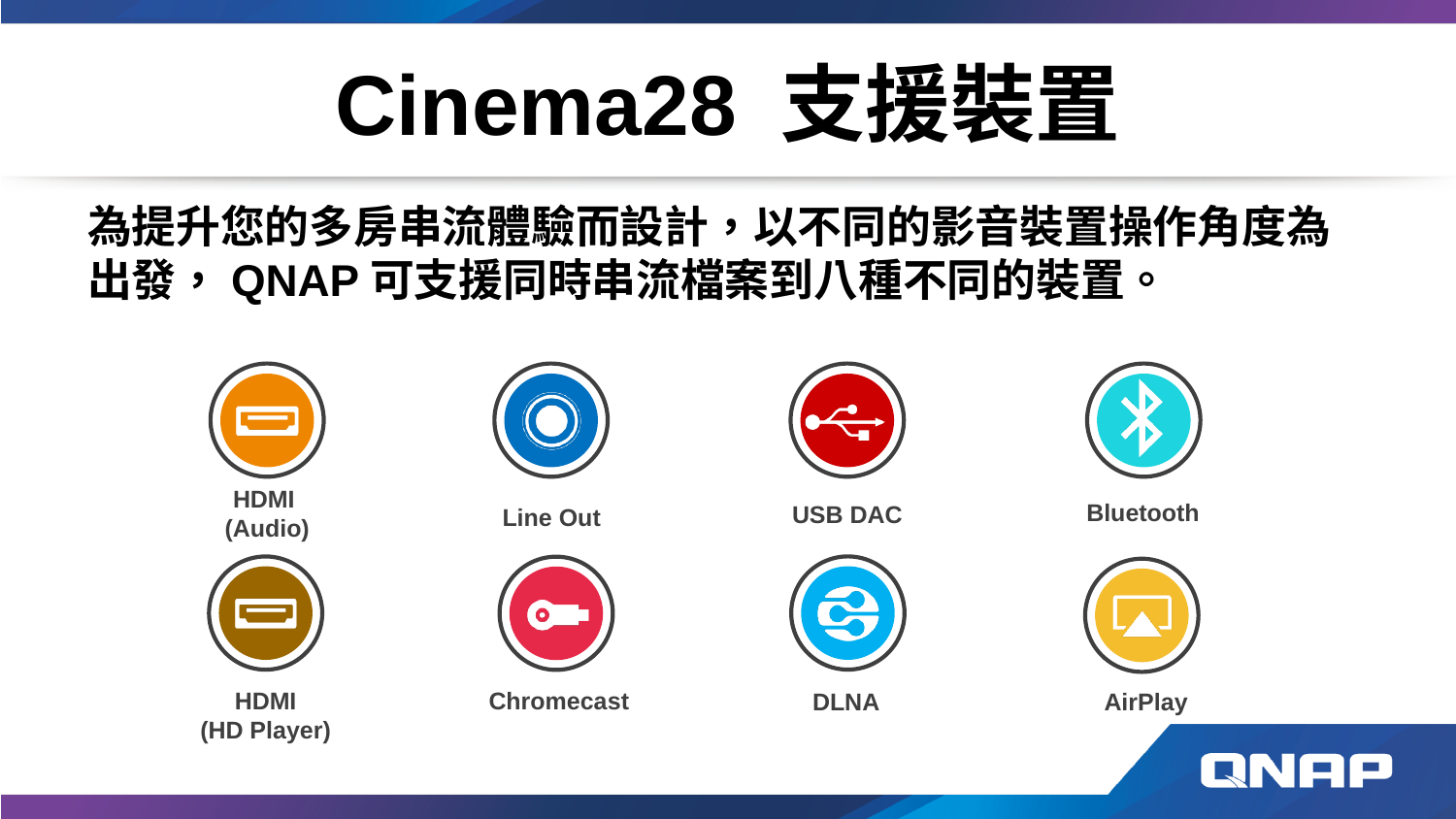

# Cinema28 支援裝置
為提升您的多房串流體驗而設計，以不同的影音裝置操作角度為出發，QNAP可支援同時串流檔案到八種不同的裝置。

HDMI
(Audio)
Bluetooth
USB DAC
Line Out

HDMI
(HD Player)
Chromecast
DLNA
AirPlay